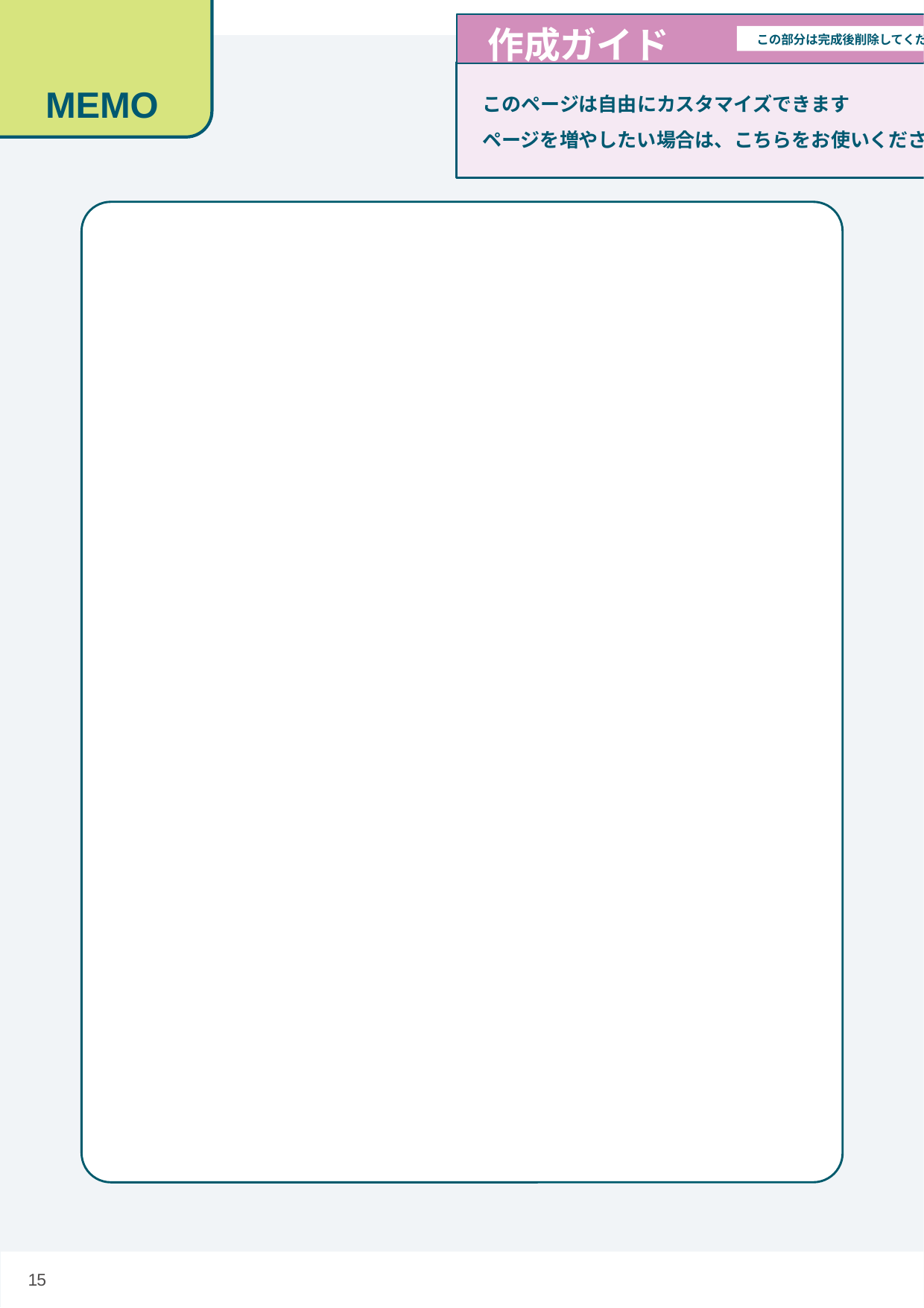

作成ガイド
この部分は完成後削除してください
このページは自由にカスタマイズできます
ページを増やしたい場合は、こちらをお使いください
MEMO

15